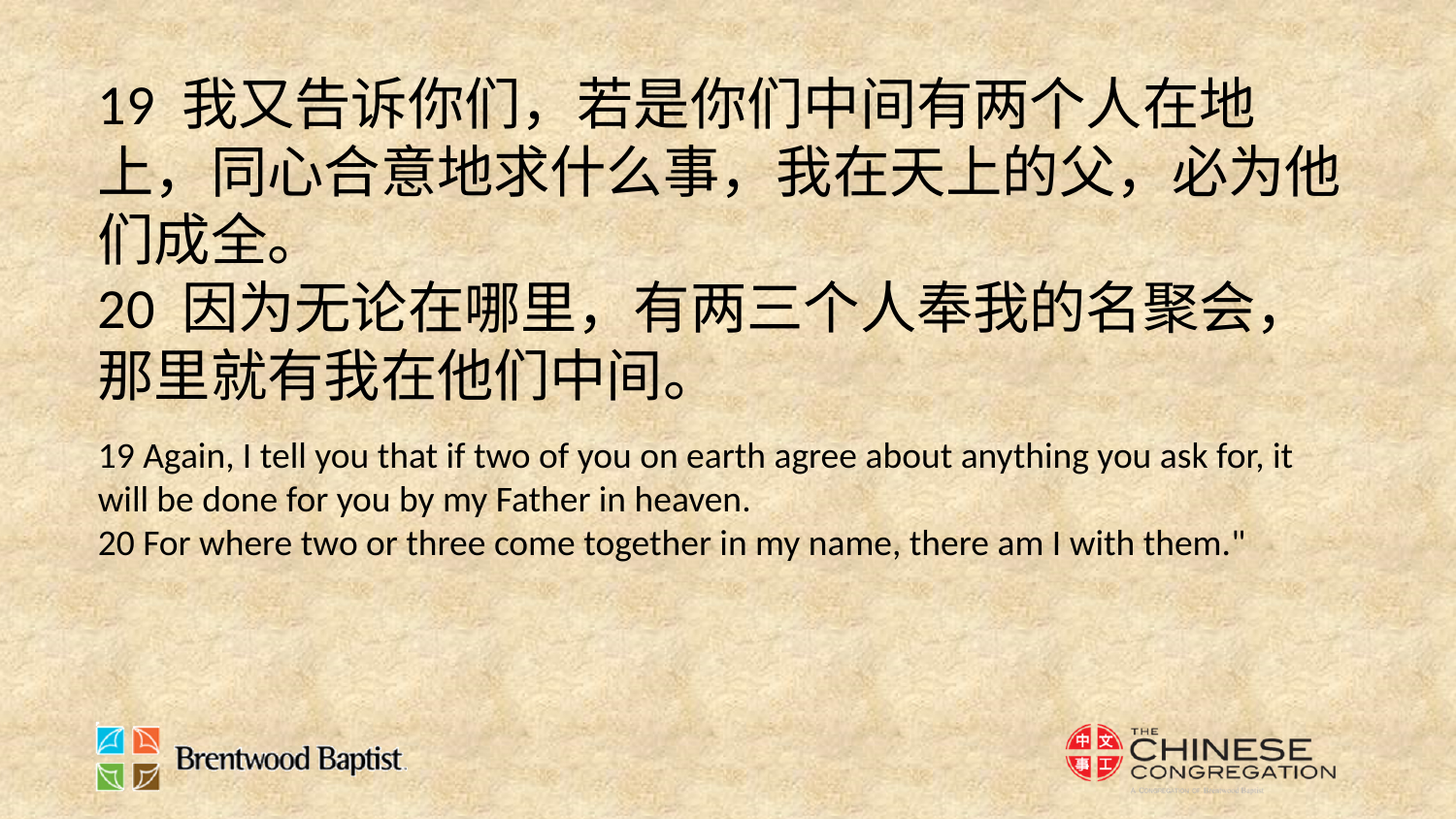

19 我又告诉你们，若是你们中间有两个人在地上，同心合意地求什么事，我在天上的父，必为他们成全。
20 因为无论在哪里，有两三个人奉我的名聚会，那里就有我在他们中间。

19 Again, I tell you that if two of you on earth agree about anything you ask for, it will be done for you by my Father in heaven.
20 For where two or three come together in my name, there am I with them."